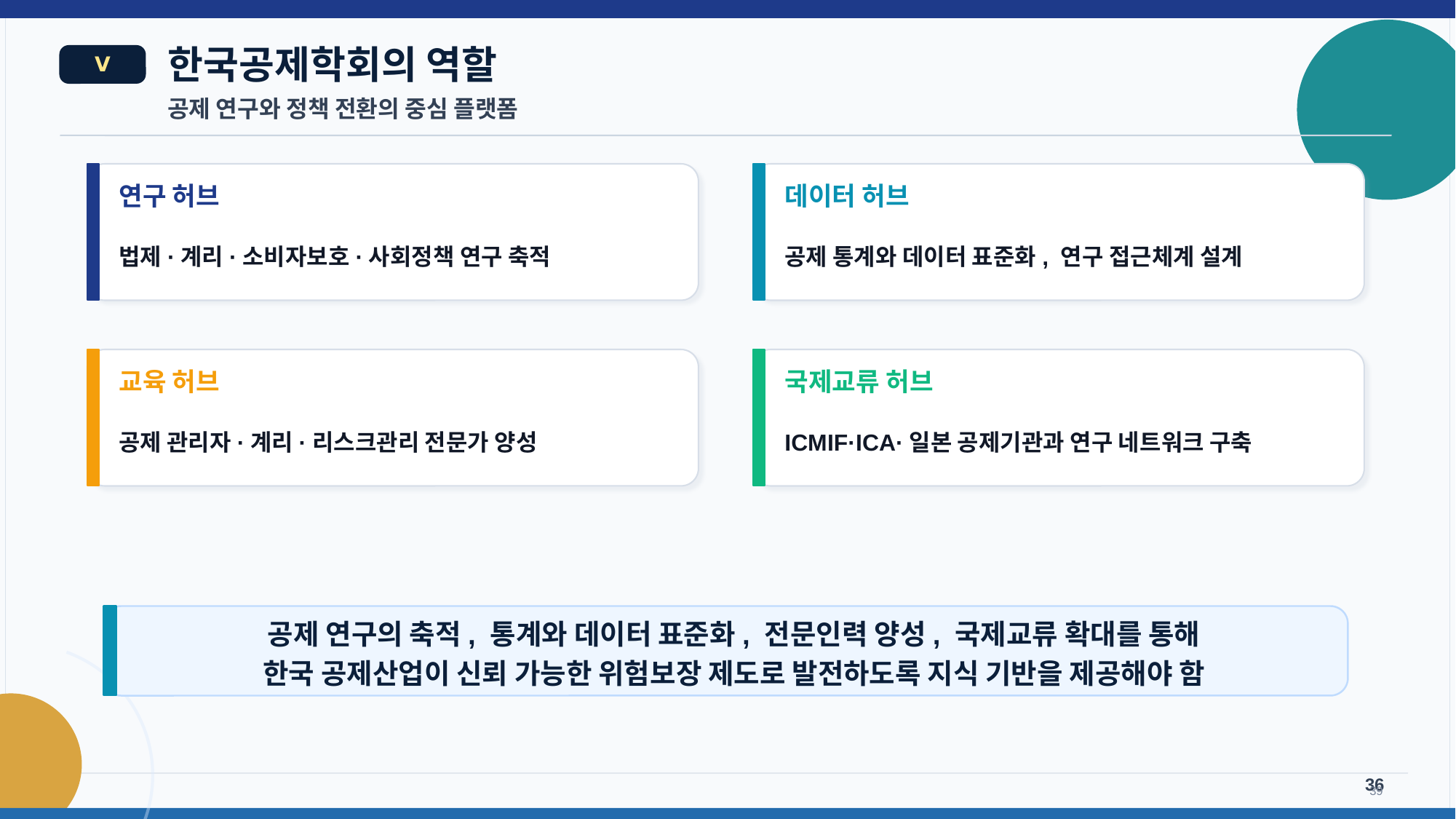

한국공제학회의 역할

Ⅴ
공제 연구와 정책 전환의 중심 플랫폼

연구 허브
데이터 허브
법제·계리·소비자보호·사회정책 연구 축적
공제 통계와 데이터 표준화, 연구 접근체계 설계

교육 허브
국제교류 허브
공제 관리자·계리·리스크관리 전문가 양성
ICMIF·ICA·일본 공제기관과 연구 네트워크 구축

공제 연구의 축적, 통계와 데이터 표준화, 전문인력 양성, 국제교류 확대를 통해
한국 공제산업이 신뢰 가능한 위험보장 제도로 발전하도록 지식 기반을 제공해야 함

36
39